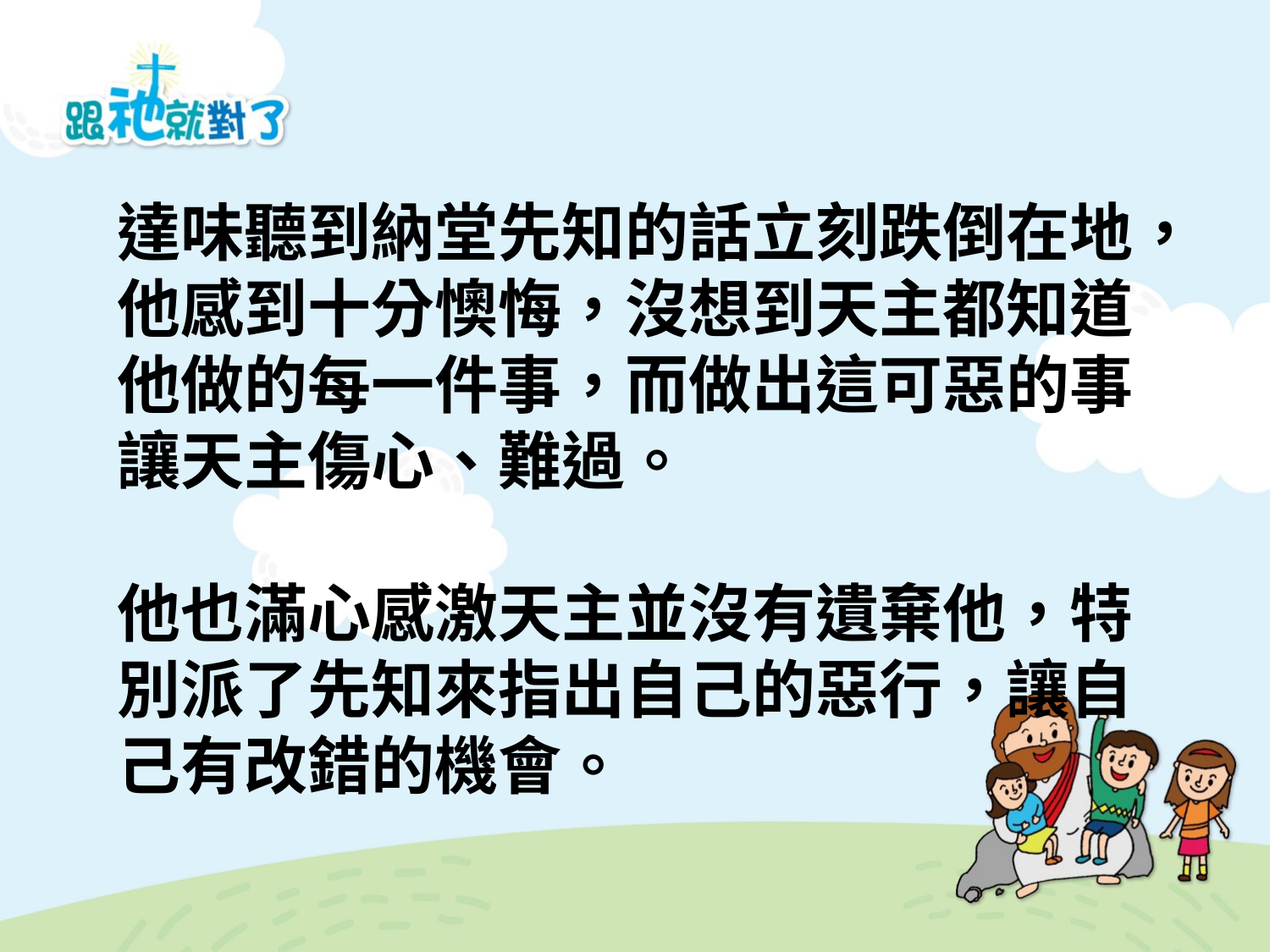

達味聽到納堂先知的話立刻跌倒在地，他感到十分懊悔，沒想到天主都知道他做的每一件事，而做出這可惡的事讓天主傷心、難過。

他也滿心感激天主並沒有遺棄他，特別派了先知來指出自己的惡行，讓自己有改錯的機會。